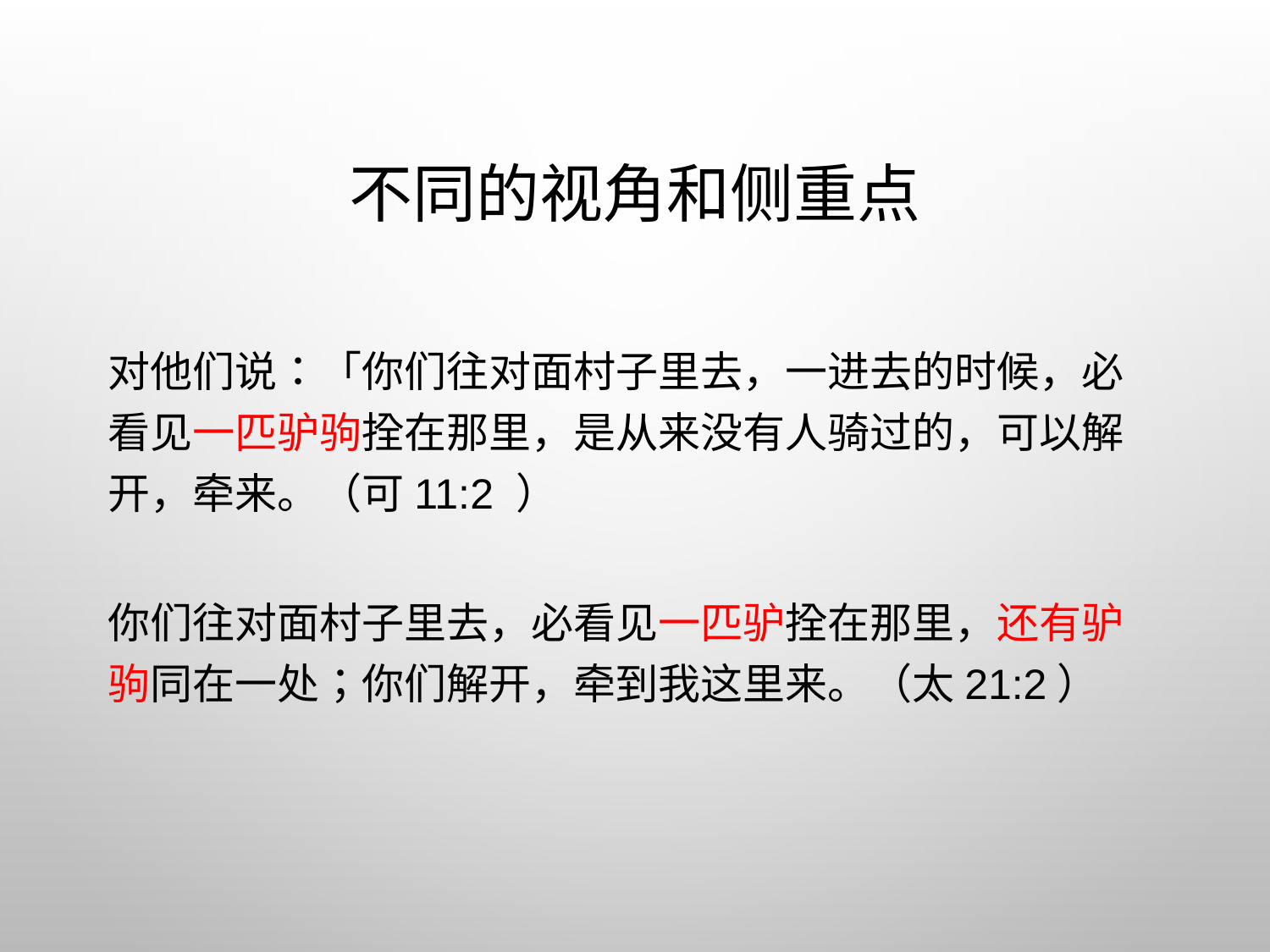

# 不同的视角和侧重点
对他们说：「你们往对面村子里去，一进去的时候，必看见一匹驴驹拴在那里，是从来没有人骑过的，可以解开，牵来。（可11:2 ）
你们往对面村子里去，必看见一匹驴拴在那里，还有驴驹同在一处；你们解开，牵到我这里来。（太21:2）